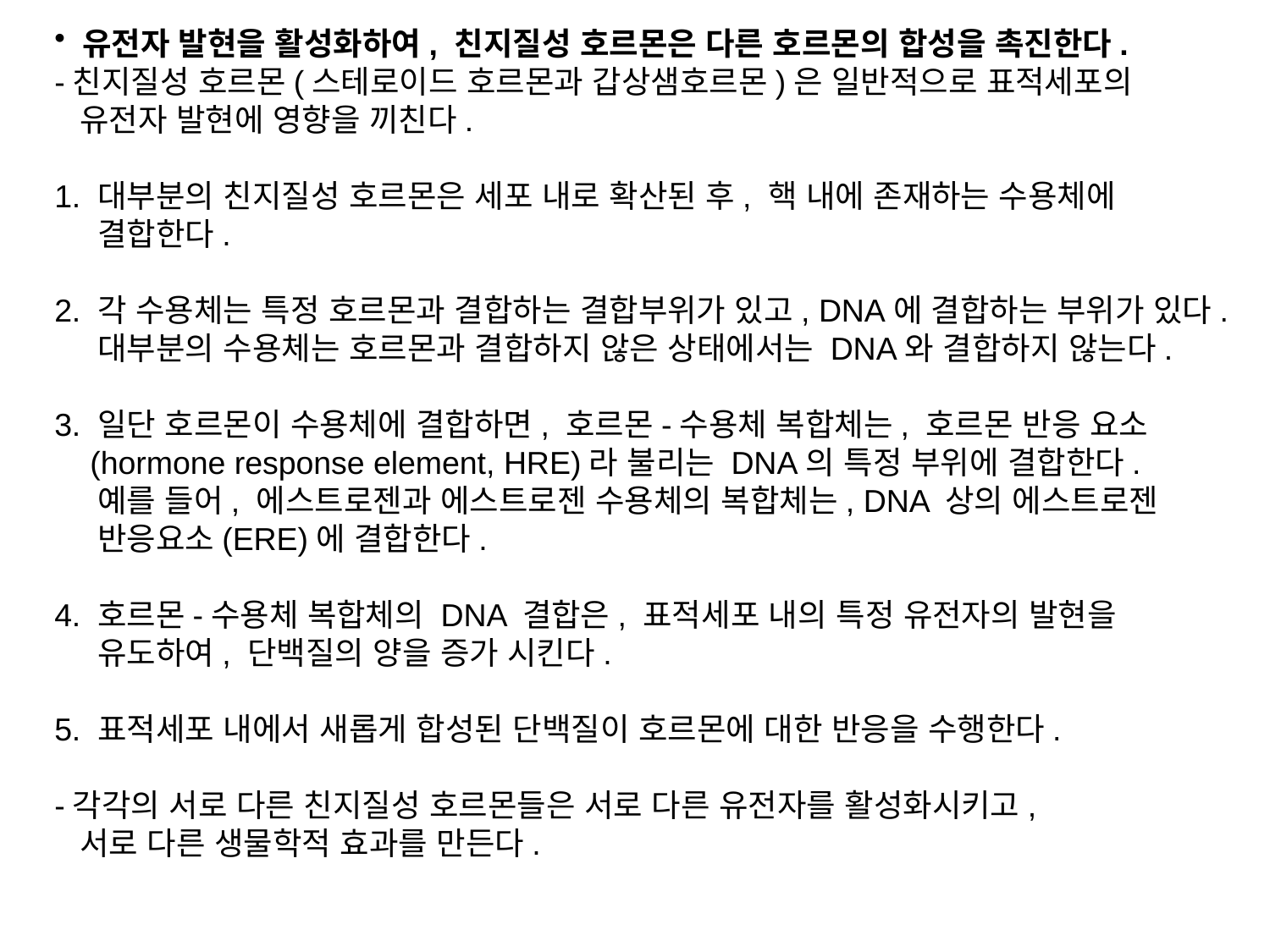

유전자 발현을 활성화하여, 친지질성 호르몬은 다른 호르몬의 합성을 촉진한다.
-친지질성 호르몬(스테로이드 호르몬과 갑상샘호르몬)은 일반적으로 표적세포의
  유전자 발현에 영향을 끼친다.

1. 대부분의 친지질성 호르몬은 세포 내로 확산된 후, 핵 내에 존재하는 수용체에
    결합한다.

2. 각 수용체는 특정 호르몬과 결합하는 결합부위가 있고, DNA에 결합하는 부위가 있다.
    대부분의 수용체는 호르몬과 결합하지 않은 상태에서는 DNA와 결합하지 않는다.

3. 일단 호르몬이 수용체에 결합하면, 호르몬-수용체 복합체는, 호르몬 반응 요소
    (hormone response element, HRE)라 불리는 DNA의 특정 부위에 결합한다.
    예를 들어, 에스트로젠과 에스트로젠 수용체의 복합체는, DNA 상의 에스트로젠
    반응요소(ERE)에 결합한다.

4. 호르몬-수용체 복합체의 DNA 결합은, 표적세포 내의 특정 유전자의 발현을
    유도하여, 단백질의 양을 증가 시킨다.

5. 표적세포 내에서 새롭게 합성된 단백질이 호르몬에 대한 반응을 수행한다.

-각각의 서로 다른 친지질성 호르몬들은 서로 다른 유전자를 활성화시키고,
  서로 다른 생물학적 효과를 만든다.